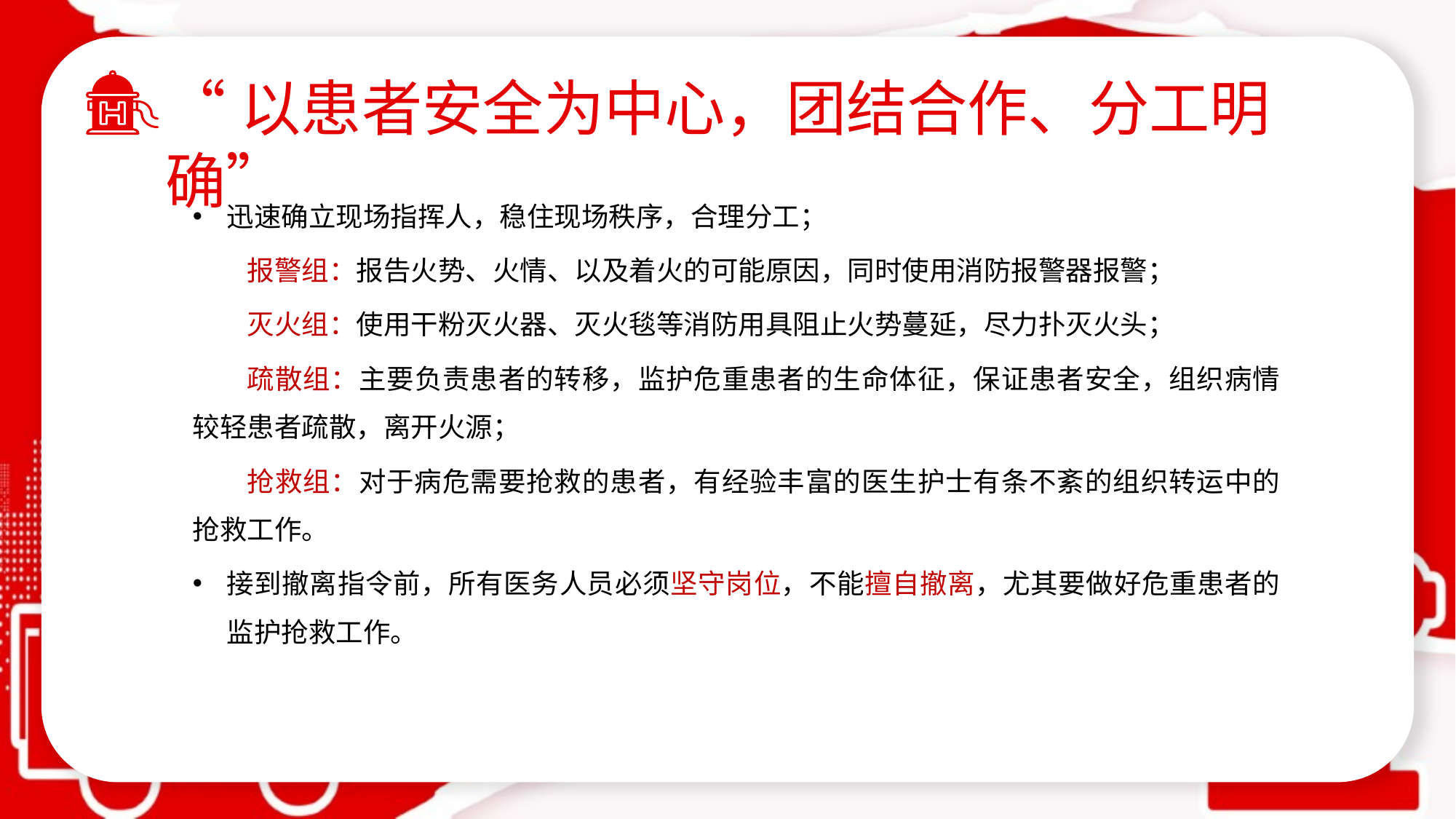

“以患者安全为中心，团结合作、分工明确”

迅速确立现场指挥人，稳住现场秩序，合理分工；
报警组：报告火势、火情、以及着火的可能原因，同时使用消防报警器报警；
灭火组：使用干粉灭火器、灭火毯等消防用具阻止火势蔓延，尽力扑灭火头；
疏散组：主要负责患者的转移，监护危重患者的生命体征，保证患者安全，组织病情较轻患者疏散，离开火源；
抢救组：对于病危需要抢救的患者，有经验丰富的医生护士有条不紊的组织转运中的抢救工作。
接到撤离指令前，所有医务人员必须坚守岗位，不能擅自撤离，尤其要做好危重患者的监护抢救工作。